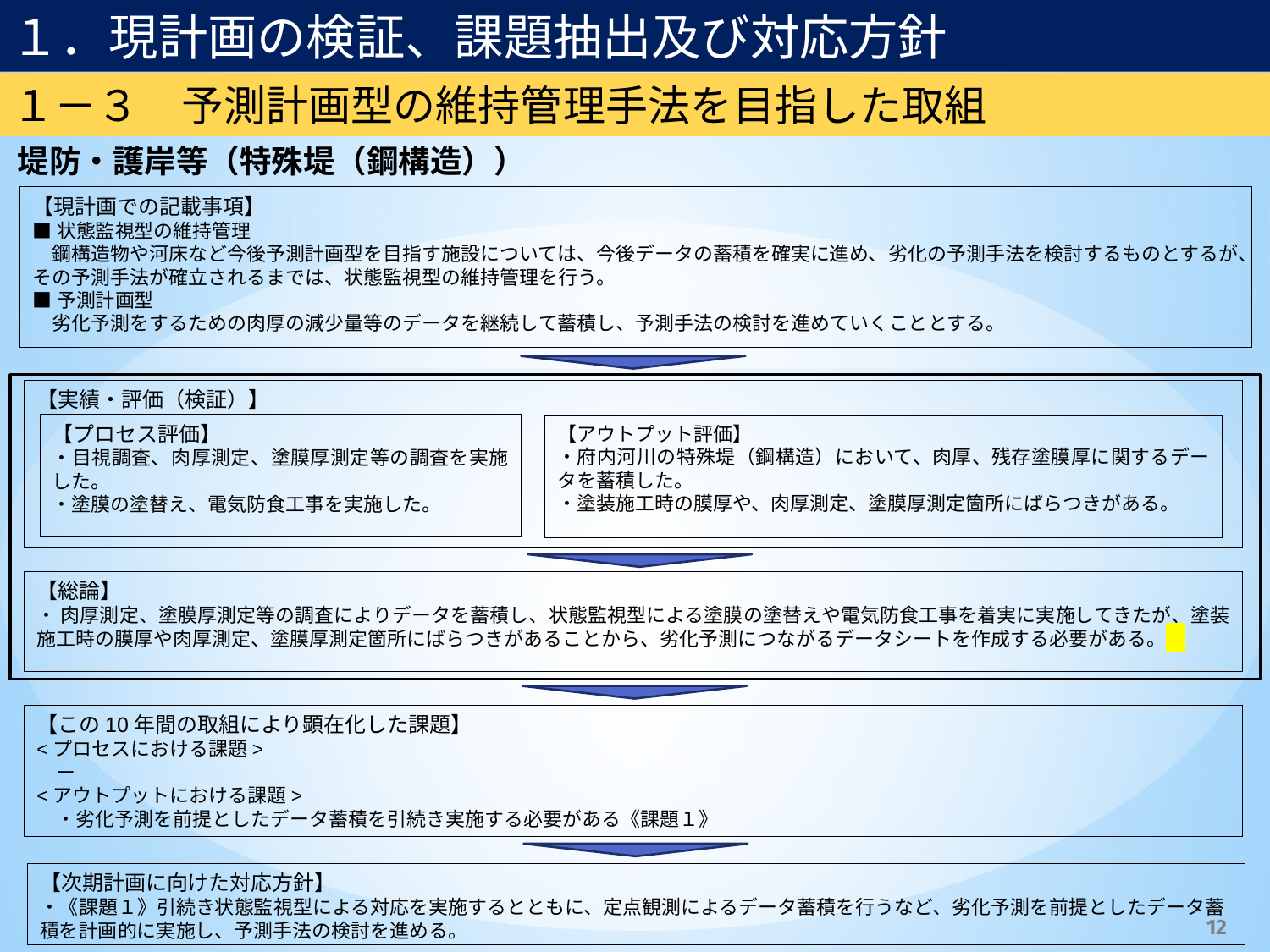

１．現計画の検証、課題抽出及び対応方針
１－３　予測計画型の維持管理手法を目指した取組
堤防・護岸等（特殊堤（鋼構造））
【現計画での記載事項】
■状態監視型の維持管理
　鋼構造物や河床など今後予測計画型を目指す施設については、今後データの蓄積を確実に進め、劣化の予測手法を検討するものとするが、その予測手法が確立されるまでは、状態監視型の維持管理を行う。
■予測計画型
　劣化予測をするための肉厚の減少量等のデータを継続して蓄積し、予測手法の検討を進めていくこととする。

【実績・評価（検証）】

【プロセス評価】
・目視調査、肉厚測定、塗膜厚測定等の調査を実施した。
・塗膜の塗替え、電気防食工事を実施した。
【アウトプット評価】
・府内河川の特殊堤（鋼構造）において、肉厚、残存塗膜厚に関するデータを蓄積した。
・塗装施工時の膜厚や、肉厚測定、塗膜厚測定箇所にばらつきがある。

【総論】
・ 肉厚測定、塗膜厚測定等の調査によりデータを蓄積し、状態監視型による塗膜の塗替えや電気防食工事を着実に実施してきたが、塗装施工時の膜厚や肉厚測定、塗膜厚測定箇所にばらつきがあることから、劣化予測につながるデータシートを作成する必要がある。

【この10年間の取組により顕在化した課題】
<プロセスにおける課題>
　ー
<アウトプットにおける課題>
　・劣化予測を前提としたデータ蓄積を引続き実施する必要がある《課題１》

【次期計画に向けた対応方針】
・《課題１》引続き状態監視型による対応を実施するとともに、定点観測によるデータ蓄積を行うなど、劣化予測を前提としたデータ蓄積を計画的に実施し、予測手法の検討を進める。
12